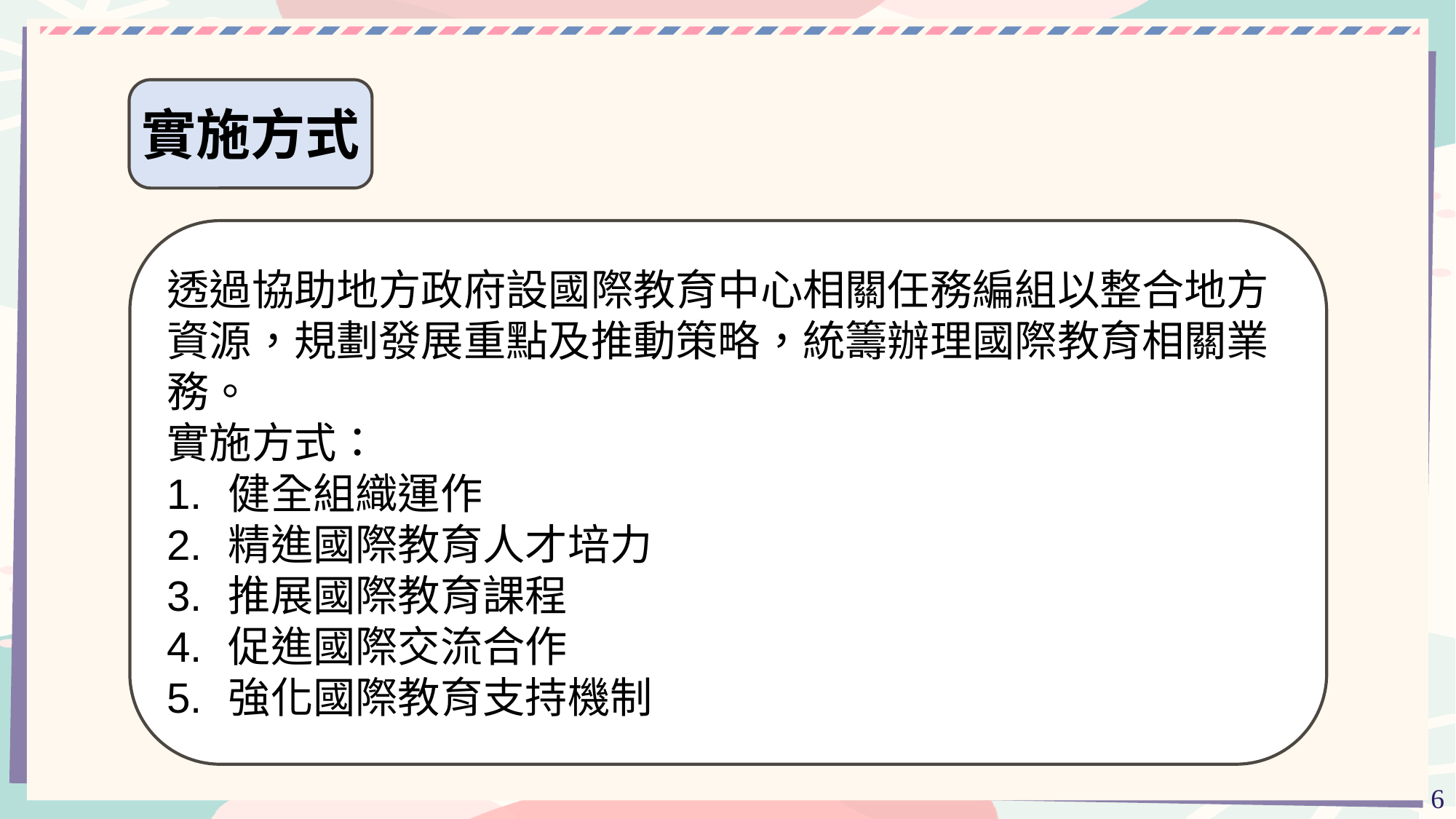

實施方式
透過協助地方政府設國際教育中心相關任務編組以整合地方資源，規劃發展重點及推動策略，統籌辦理國際教育相關業務。
實施方式：
健全組織運作
精進國際教育人才培力
推展國際教育課程
促進國際交流合作
強化國際教育支持機制
6